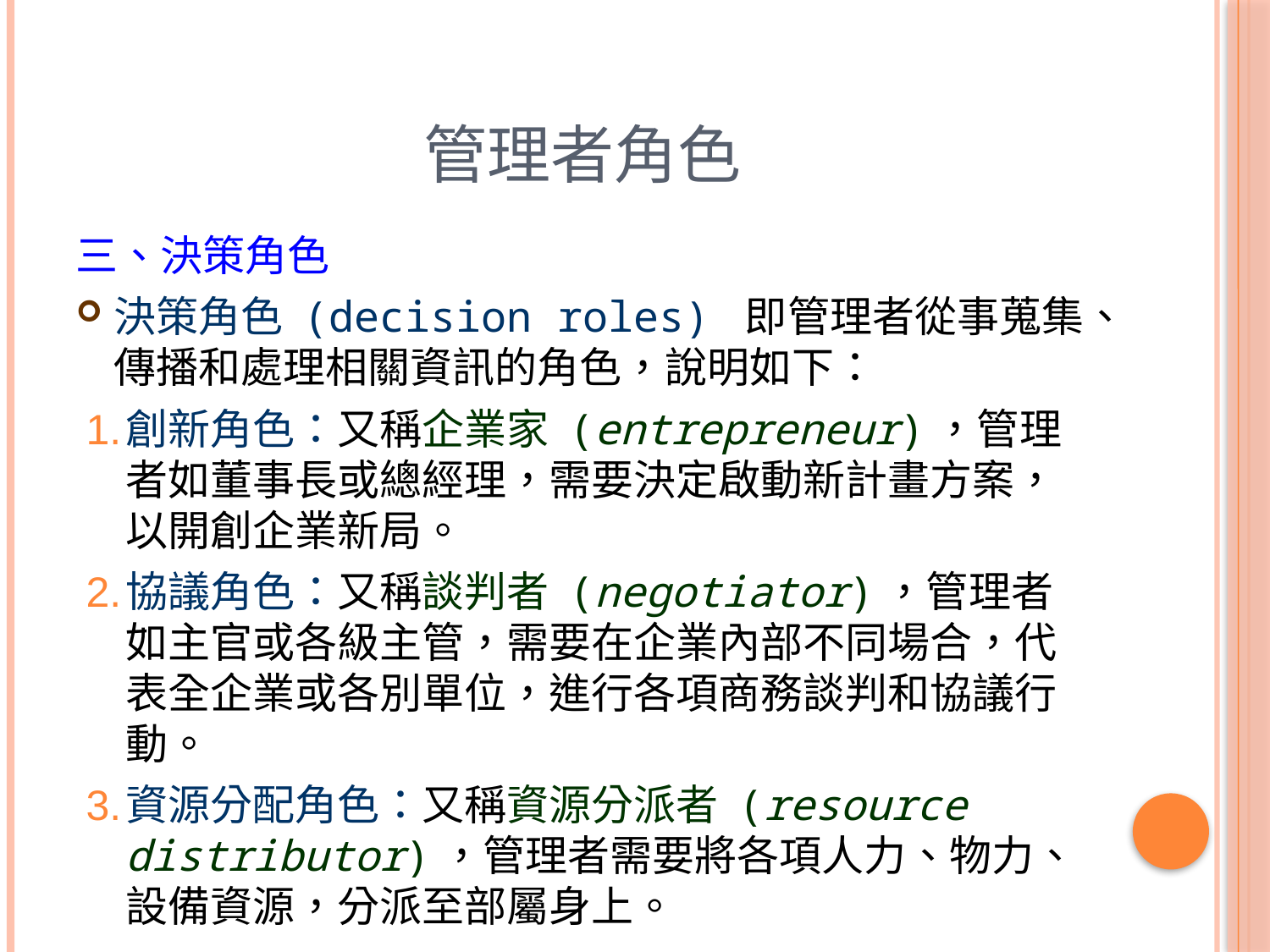

# 管理者角色
三、決策角色
決策角色 (decision roles) 即管理者從事蒐集、傳播和處理相關資訊的角色，說明如下：
創新角色：又稱企業家 (entrepreneur)，管理者如董事長或總經理，需要決定啟動新計畫方案，以開創企業新局。
協議角色：又稱談判者 (negotiator)，管理者如主官或各級主管，需要在企業內部不同場合，代表全企業或各別單位，進行各項商務談判和協議行動。
資源分配角色：又稱資源分派者 (resource distributor)，管理者需要將各項人力、物力、設備資源，分派至部屬身上。